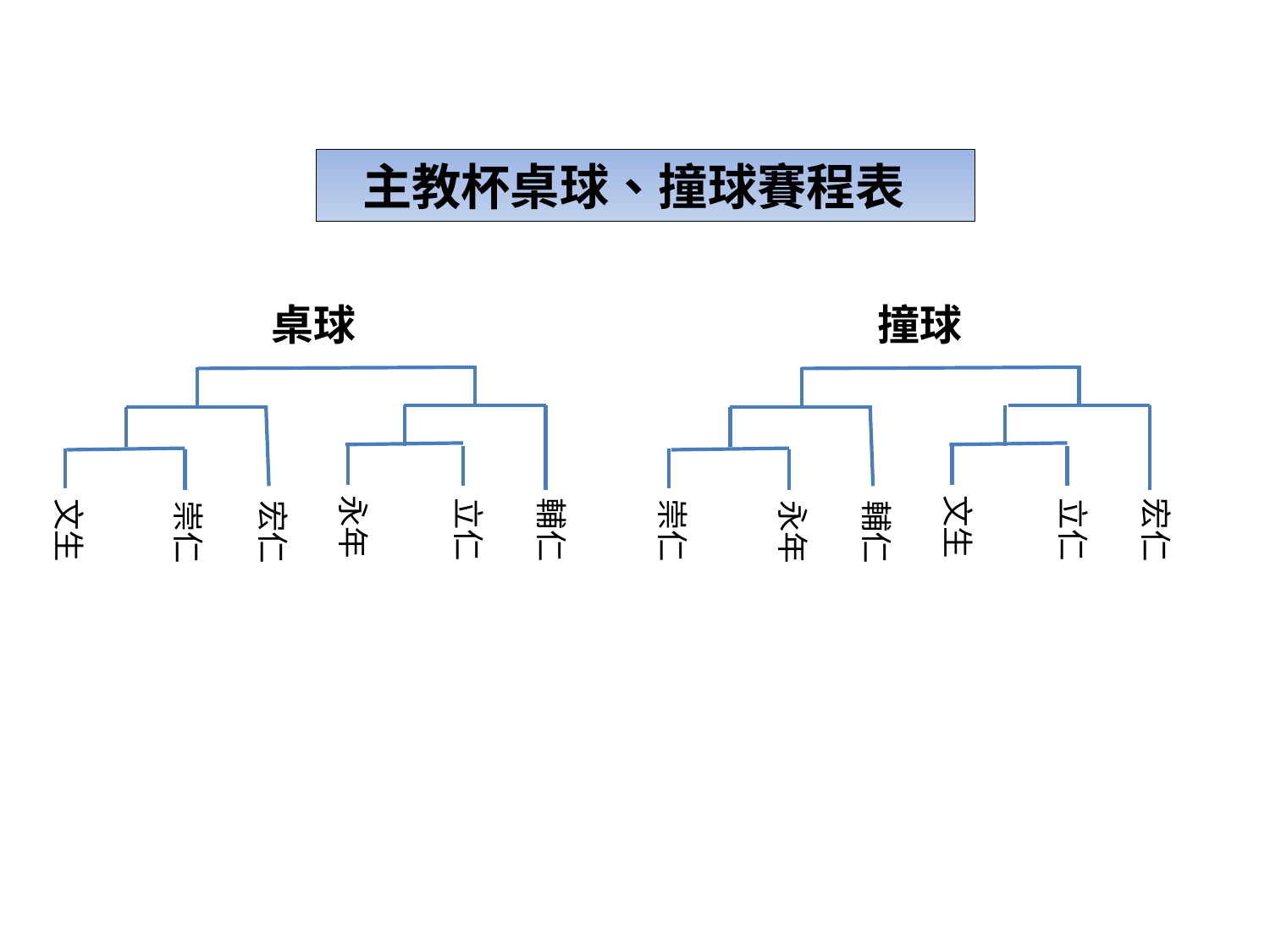

主教杯桌球、撞球賽程表
桌球
永年
立仁
輔仁
文生
崇仁
宏仁
撞球
文生
立仁
宏仁
崇仁
永年
輔仁